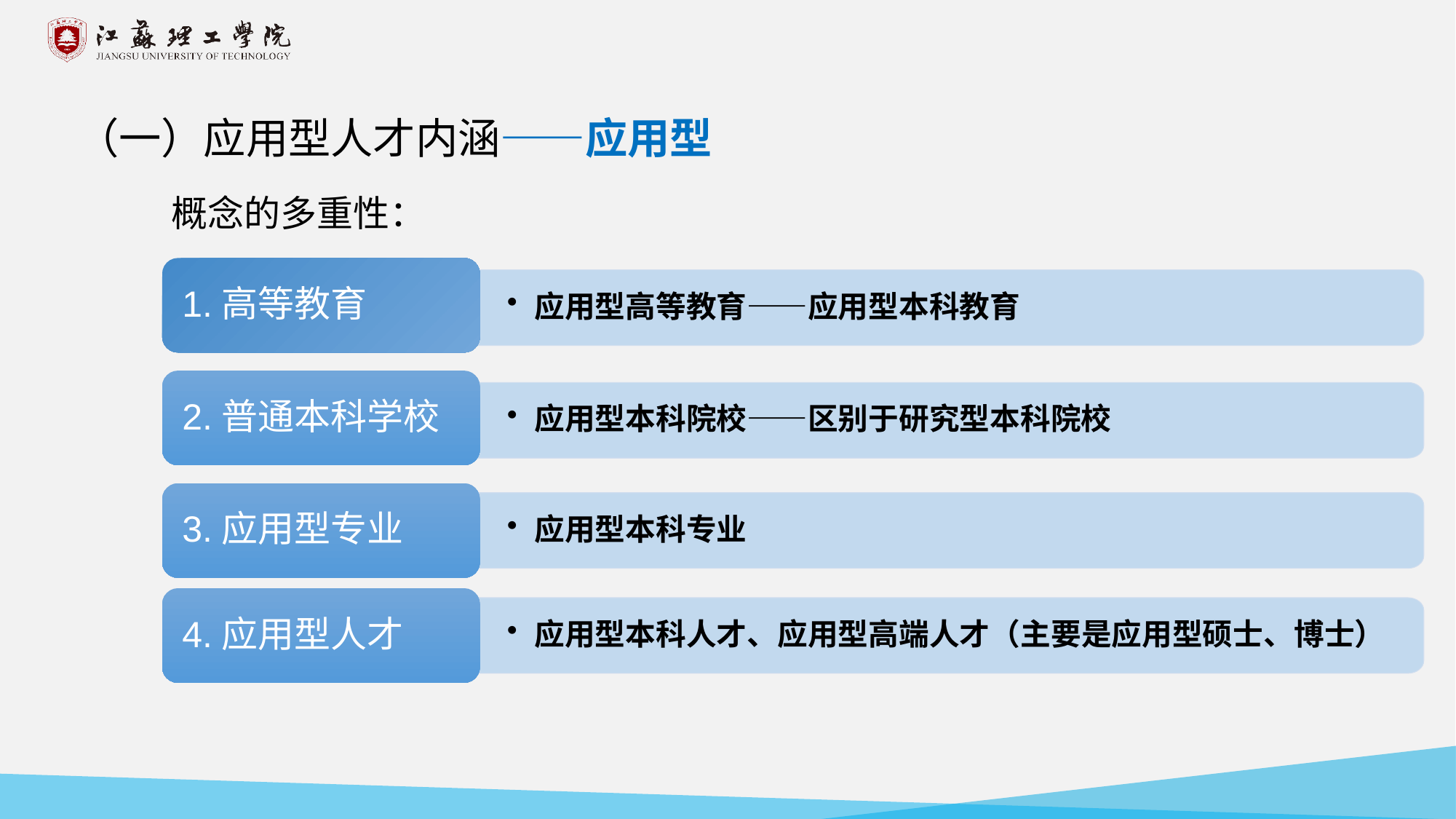

（一）应用型人才内涵——应用型
概念的多重性：
1.高等教育
应用型高等教育——应用型本科教育
2.普通本科学校
应用型本科院校——区别于研究型本科院校
3.应用型专业
应用型本科专业
4.应用型人才
应用型本科人才、应用型高端人才（主要是应用型硕士、博士）